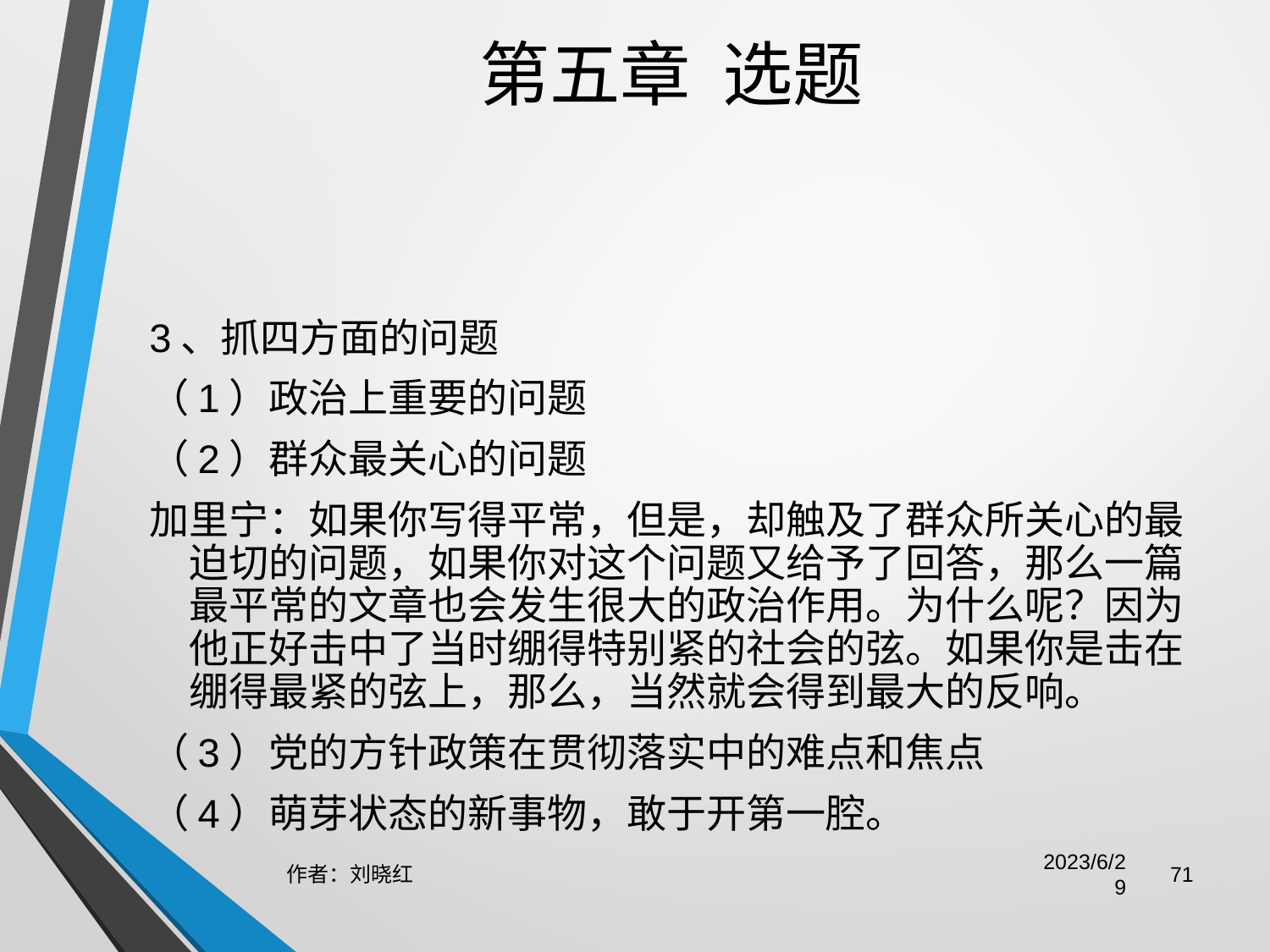

# 第五章  选题
3、抓四方面的问题
（1）政治上重要的问题
（2）群众最关心的问题
加里宁：如果你写得平常，但是，却触及了群众所关心的最迫切的问题，如果你对这个问题又给予了回答，那么一篇最平常的文章也会发生很大的政治作用。为什么呢？因为他正好击中了当时绷得特别紧的社会的弦。如果你是击在绷得最紧的弦上，那么，当然就会得到最大的反响。
（3）党的方针政策在贯彻落实中的难点和焦点
（4）萌芽状态的新事物，敢于开第一腔。
作者：刘晓红
2023/6/29
71